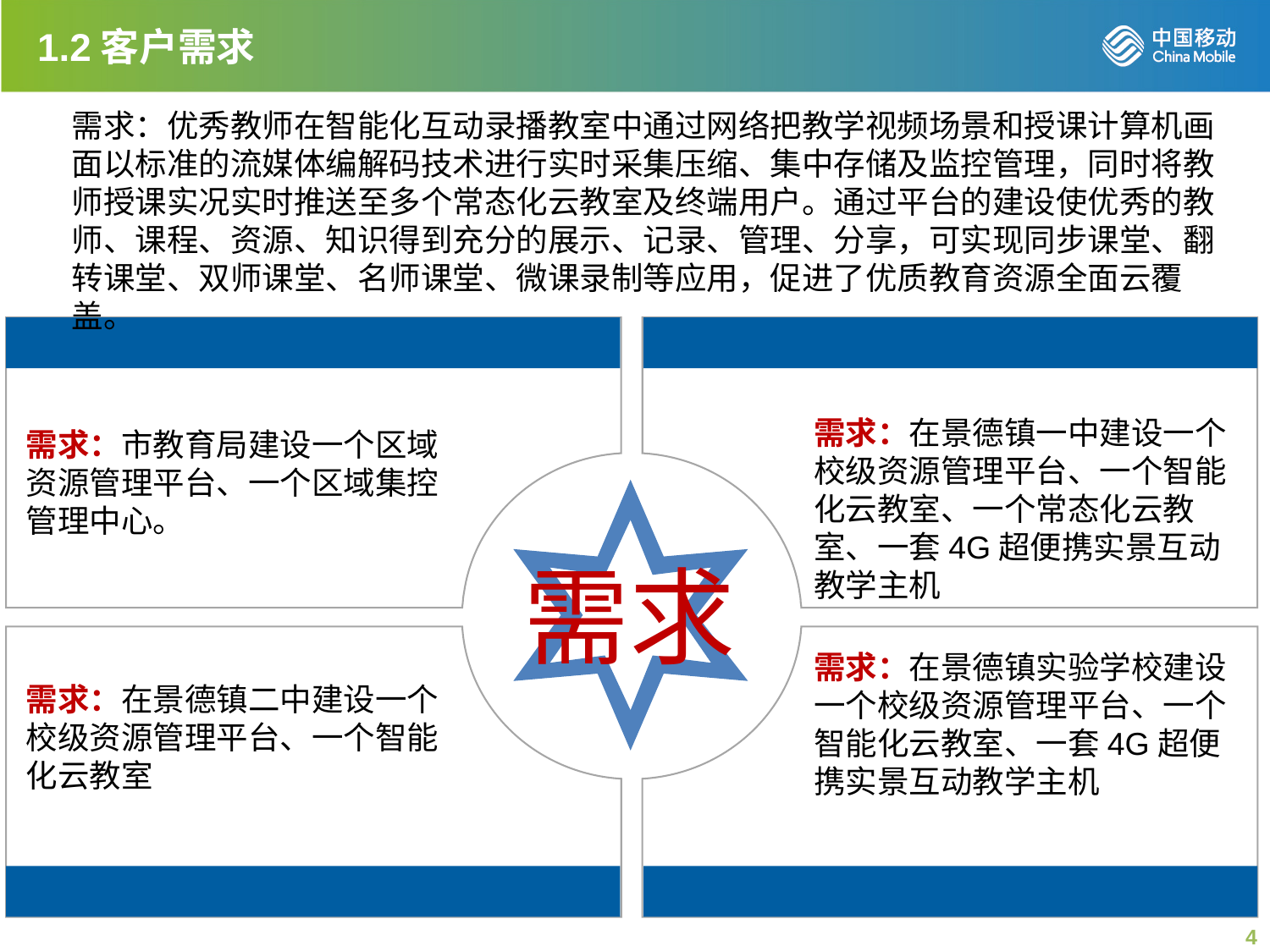

1.2客户需求
需求：优秀教师在智能化互动录播教室中通过网络把教学视频场景和授课计算机画面以标准的流媒体编解码技术进行实时采集压缩、集中存储及监控管理，同时将教师授课实况实时推送至多个常态化云教室及终端用户。通过平台的建设使优秀的教师、课程、资源、知识得到充分的展示、记录、管理、分享，可实现同步课堂、翻转课堂、双师课堂、名师课堂、微课录制等应用，促进了优质教育资源全面云覆盖。

需求：在景德镇一中建设一个校级资源管理平台、一个智能化云教室、一个常态化云教室、一套4G超便携实景互动教学主机
需求：市教育局建设一个区域资源管理平台、一个区域集控管理中心。

需求

需求：在景德镇实验学校建设一个校级资源管理平台、一个智能化云教室、一套4G超便携实景互动教学主机
需求：在景德镇二中建设一个校级资源管理平台、一个智能化云教室